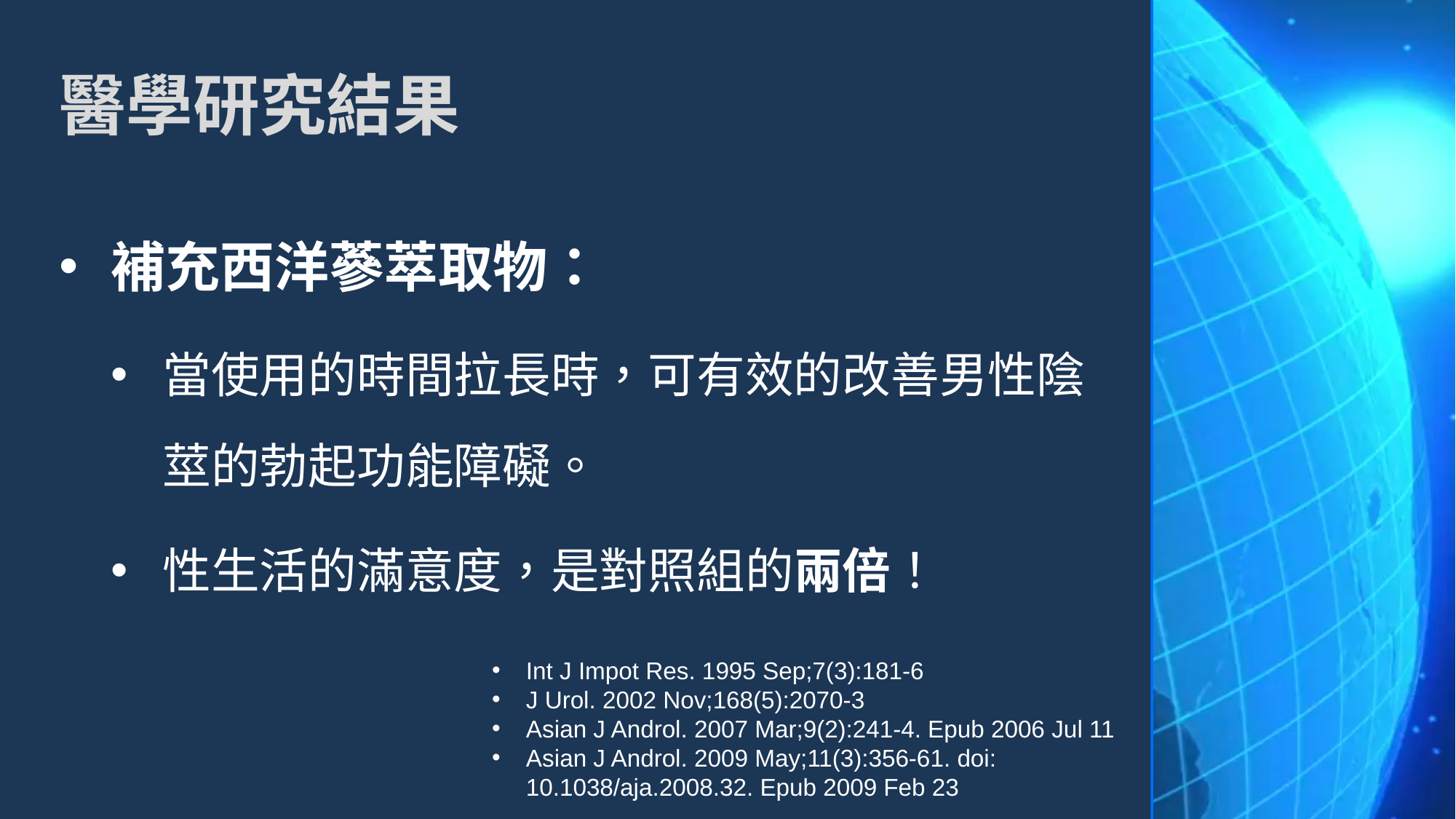

# 醫學研究結果
補充西洋蔘萃取物：
當使用的時間拉長時，可有效的改善男性陰莖的勃起功能障礙。
性生活的滿意度，是對照組的兩倍！
Int J Impot Res. 1995 Sep;7(3):181-6
J Urol. 2002 Nov;168(5):2070-3
Asian J Androl. 2007 Mar;9(2):241-4. Epub 2006 Jul 11
Asian J Androl. 2009 May;11(3):356-61. doi: 10.1038/aja.2008.32. Epub 2009 Feb 23